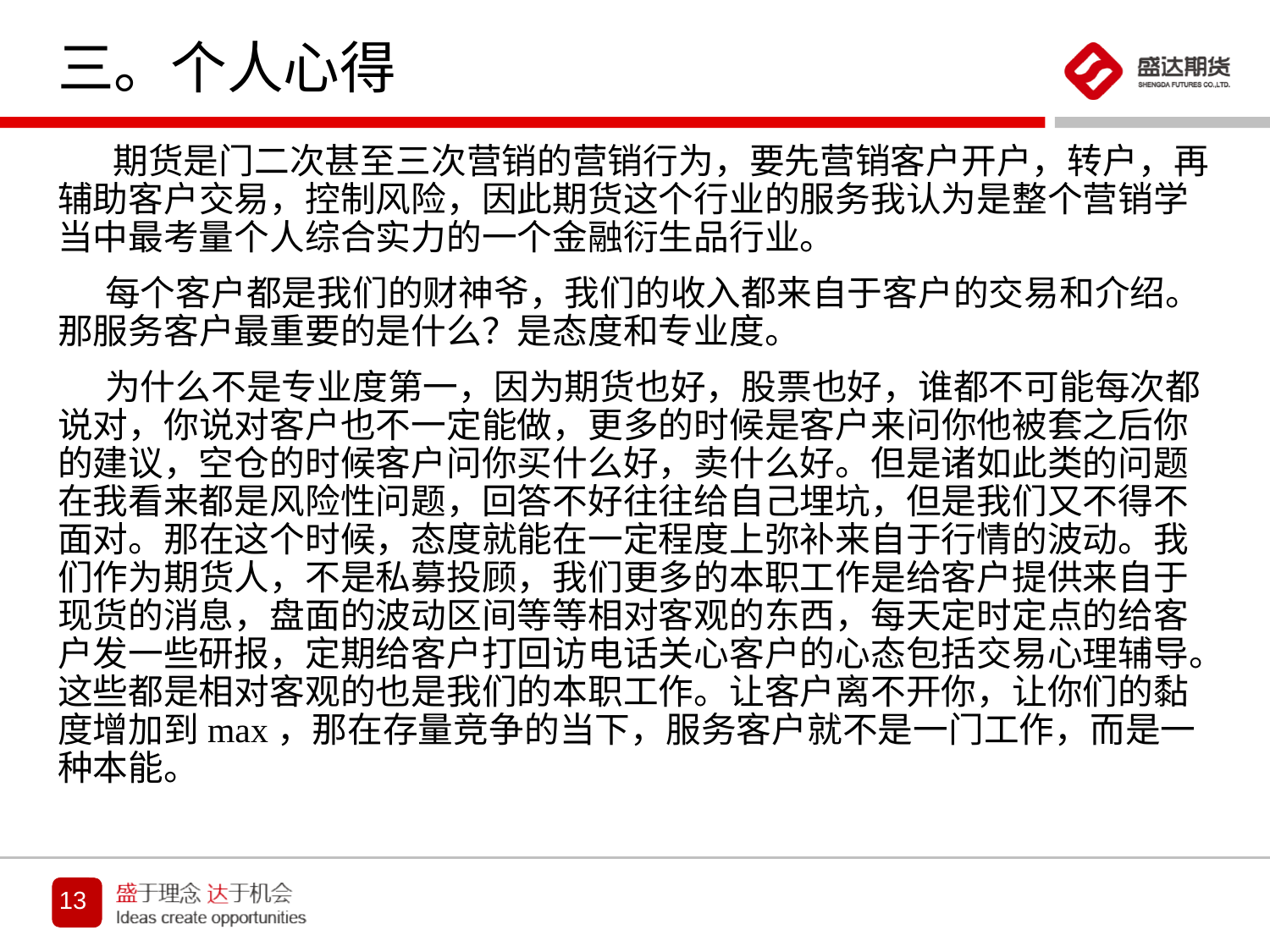

# 三。个人心得
      期货是门二次甚至三次营销的营销行为，要先营销客户开户，转户，再辅助客户交易，控制风险，因此期货这个行业的服务我认为是整个营销学当中最考量个人综合实力的一个金融衍生品行业。
     每个客户都是我们的财神爷，我们的收入都来自于客户的交易和介绍。那服务客户最重要的是什么？是态度和专业度。
     为什么不是专业度第一，因为期货也好，股票也好，谁都不可能每次都说对，你说对客户也不一定能做，更多的时候是客户来问你他被套之后你的建议，空仓的时候客户问你买什么好，卖什么好。但是诸如此类的问题在我看来都是风险性问题，回答不好往往给自己埋坑，但是我们又不得不面对。那在这个时候，态度就能在一定程度上弥补来自于行情的波动。我们作为期货人，不是私募投顾，我们更多的本职工作是给客户提供来自于现货的消息，盘面的波动区间等等相对客观的东西，每天定时定点的给客户发一些研报，定期给客户打回访电话关心客户的心态包括交易心理辅导。这些都是相对客观的也是我们的本职工作。让客户离不开你，让你们的黏度增加到max，那在存量竞争的当下，服务客户就不是一门工作，而是一种本能。